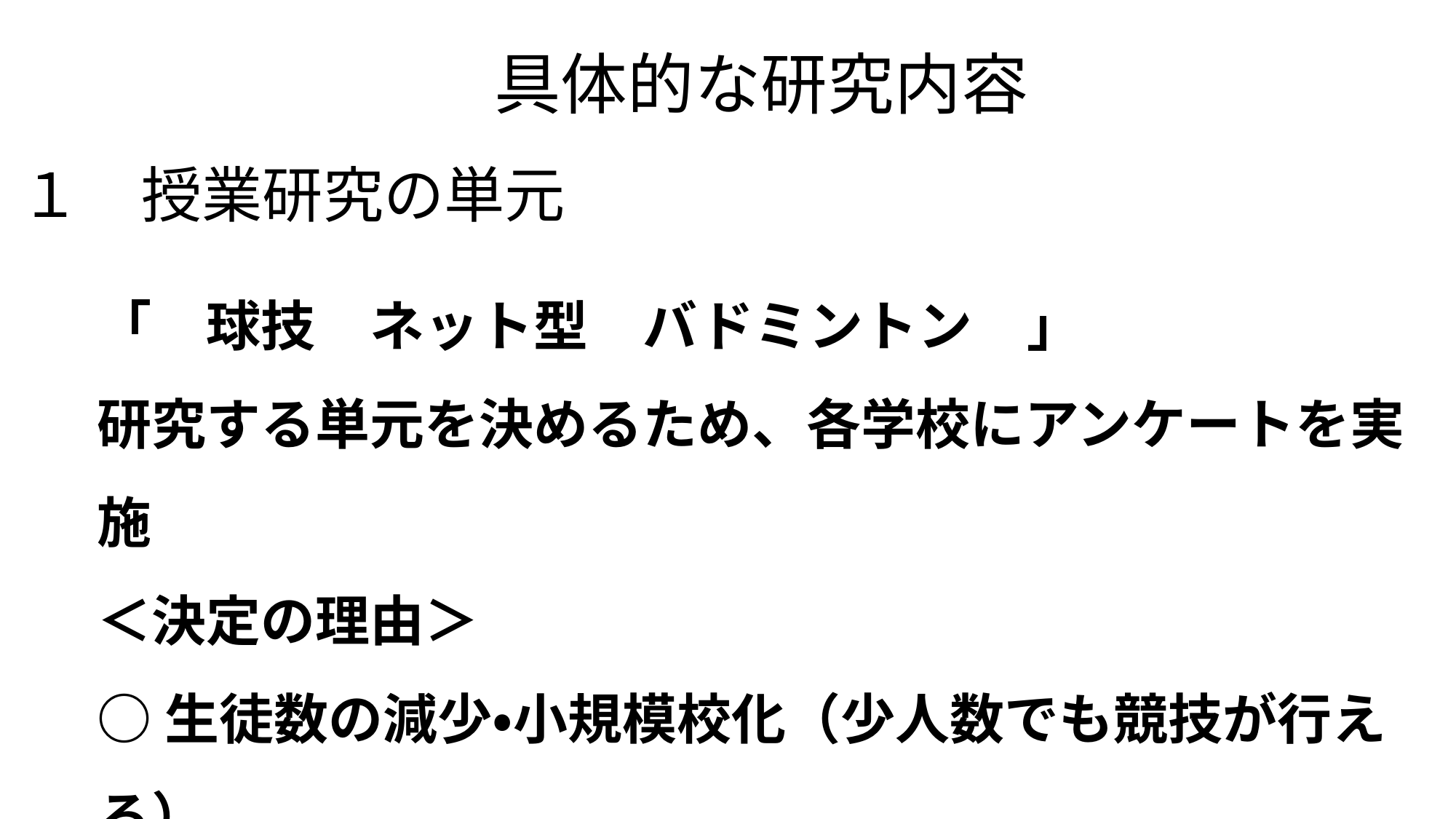

具体的な研究内容
１　授業研究の単元
「　球技　ネット型　バドミントン　」
研究する単元を決めるため、各学校にアンケートを実施
＜決定の理由＞
○生徒数の減少・小規模校化（少人数でも競技が行える）
〇男女共修で学ぶことが容易な種目